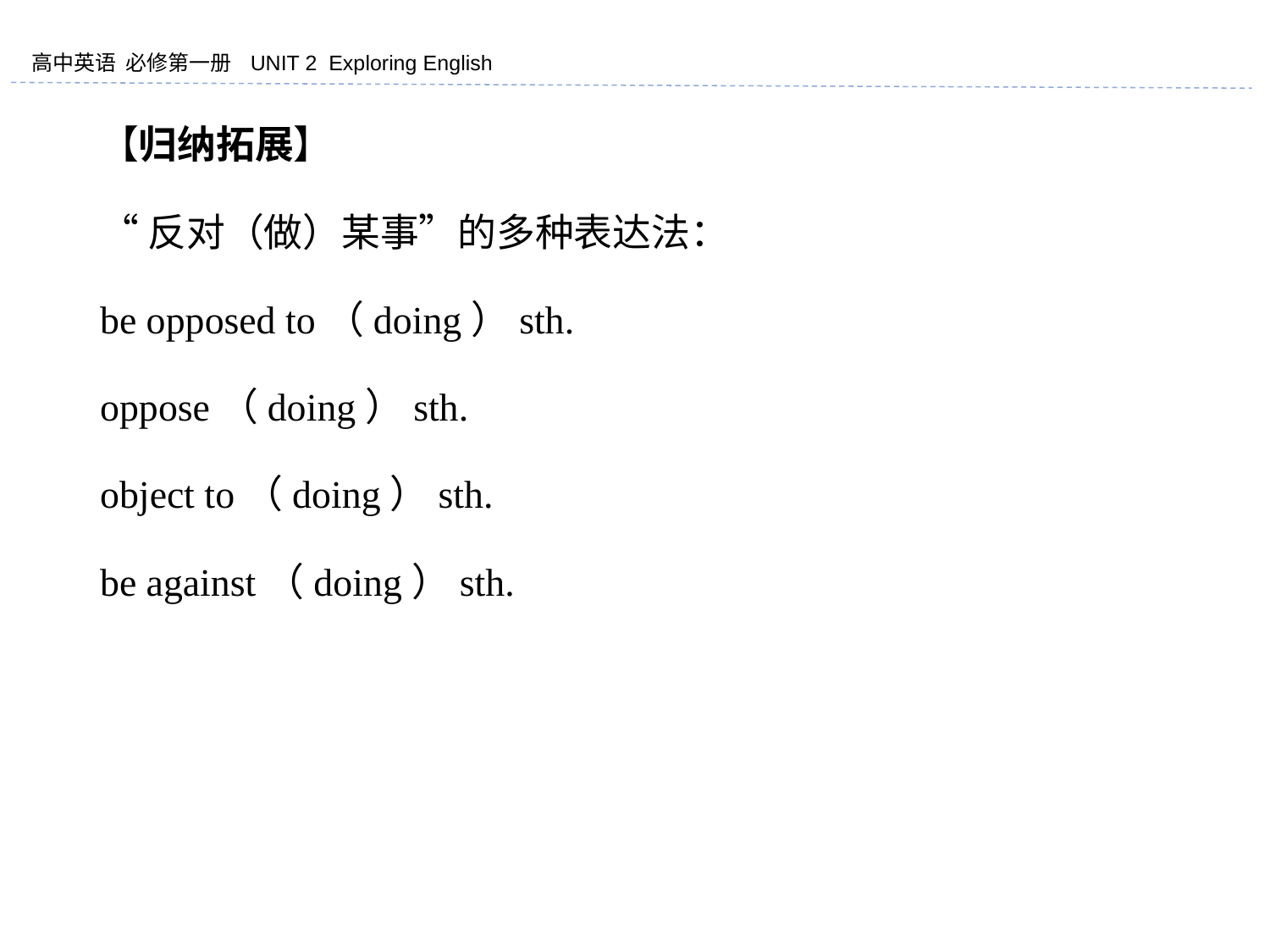

【归纳拓展】
“反对（做）某事”的多种表达法：
be opposed to（doing）sth.
oppose（doing）sth.
object to（doing）sth.
be against（doing）sth.